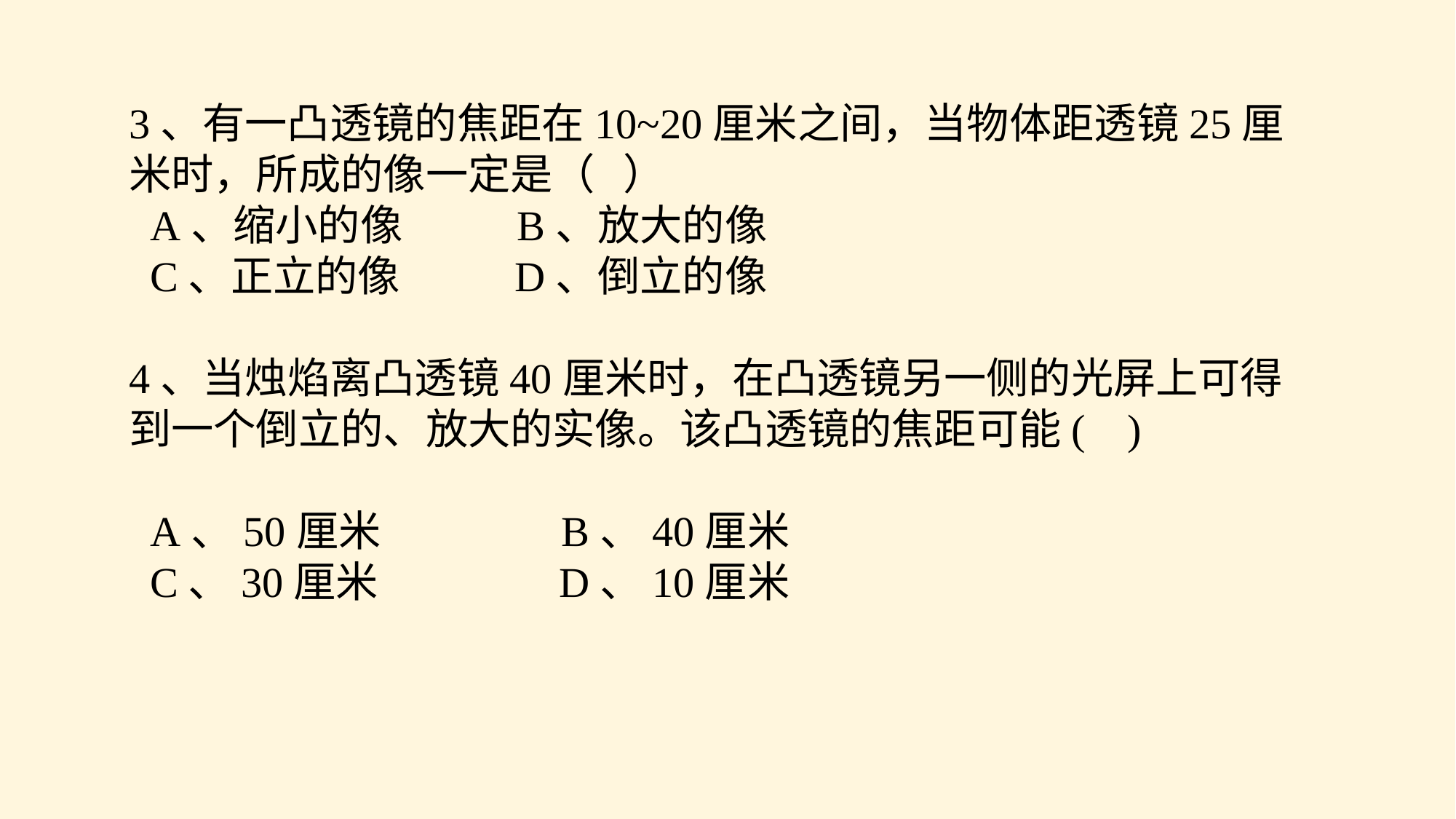

3、有一凸透镜的焦距在10~20厘米之间，当物体距透镜25厘米时，所成的像一定是（   ）
  A、缩小的像           B、放大的像
  C、正立的像           D、倒立的像

4、当烛焰离凸透镜40厘米时，在凸透镜另一侧的光屏上可得到一个倒立的、放大的实像。该凸透镜的焦距可能(    )
  A、50厘米                  B、40厘米
  C、30厘米                  D、10厘米